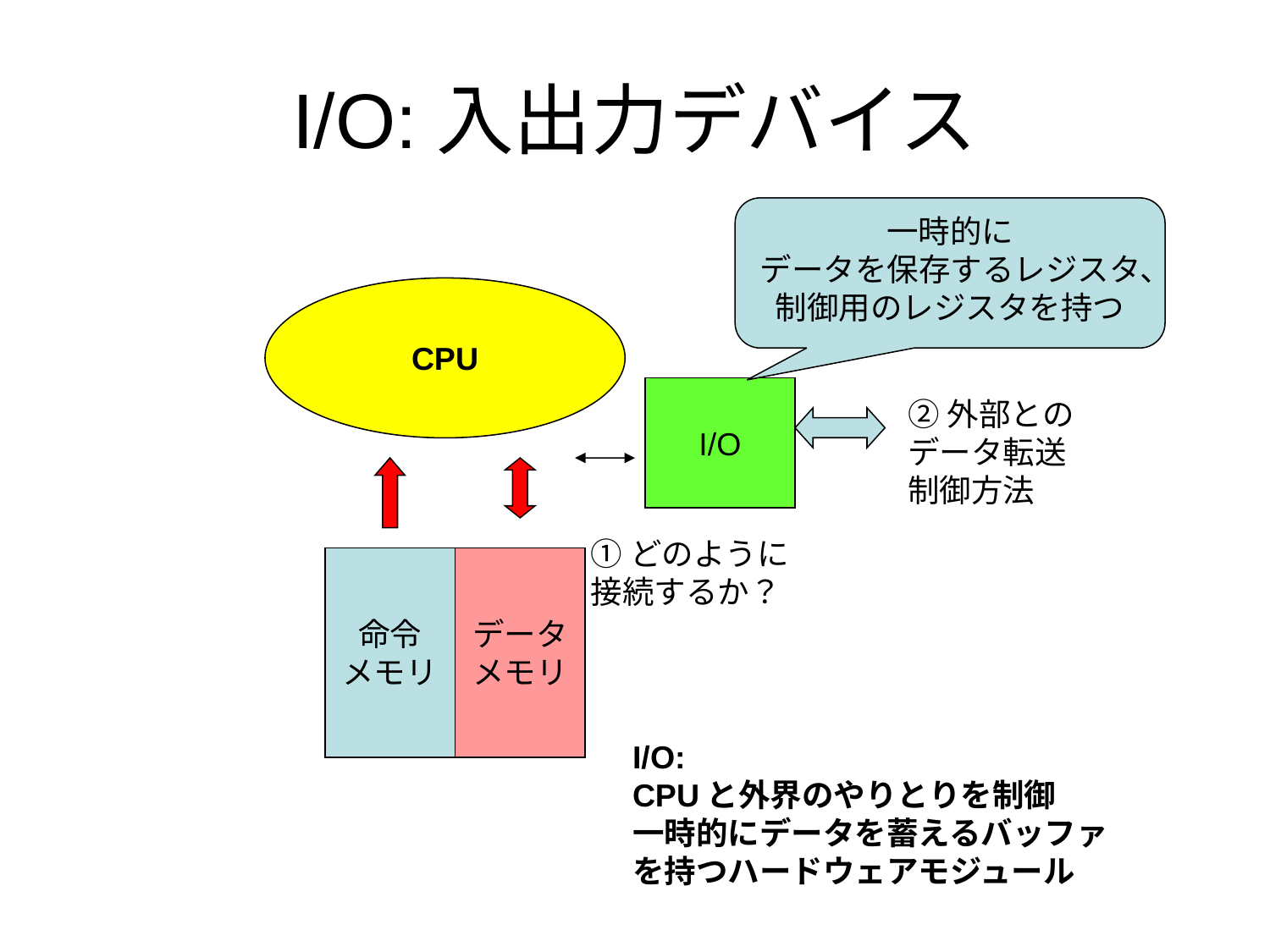

# I/O:入出力デバイス
一時的に
データを保存するレジスタ、制御用のレジスタを持つ
CPU
I/O
②外部との
データ転送
制御方法

①どのように
接続するか？
命令
メモリ
データ
メモリ
I/O:
CPUと外界のやりとりを制御
一時的にデータを蓄えるバッファ
を持つハードウェアモジュール